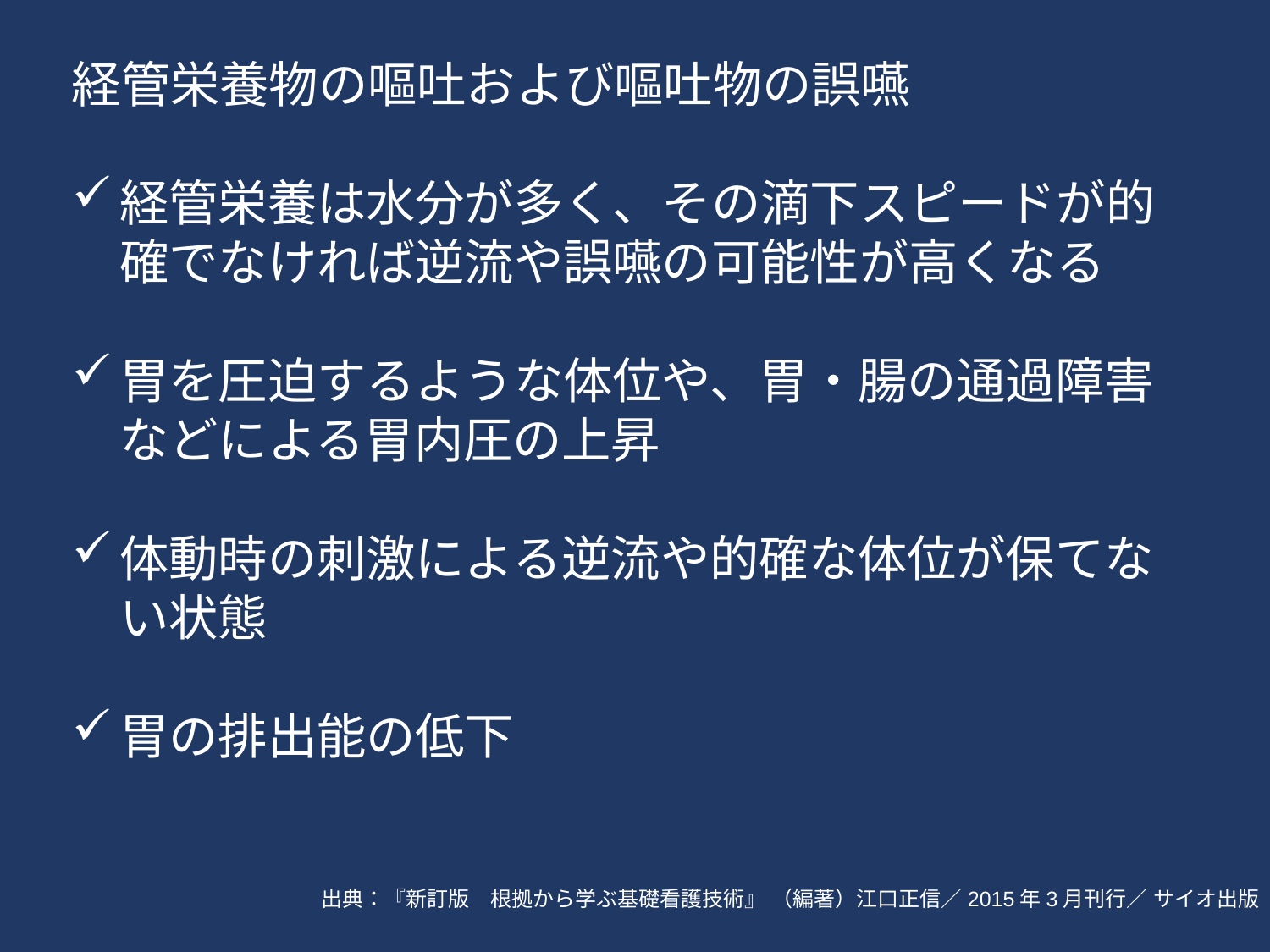

経管栄養物の嘔吐および嘔吐物の誤嚥

経管栄養は水分が多く、その滴下スピードが的確でなければ逆流や誤嚥の可能性が高くなる

胃を圧迫するような体位や、胃・腸の通過障害などによる胃内圧の上昇

体動時の刺激による逆流や的確な体位が保てない状態

胃の排出能の低下
出典：『新訂版　根拠から学ぶ基礎看護技術』 （編著）江口正信／2015年3月刊行／ サイオ出版